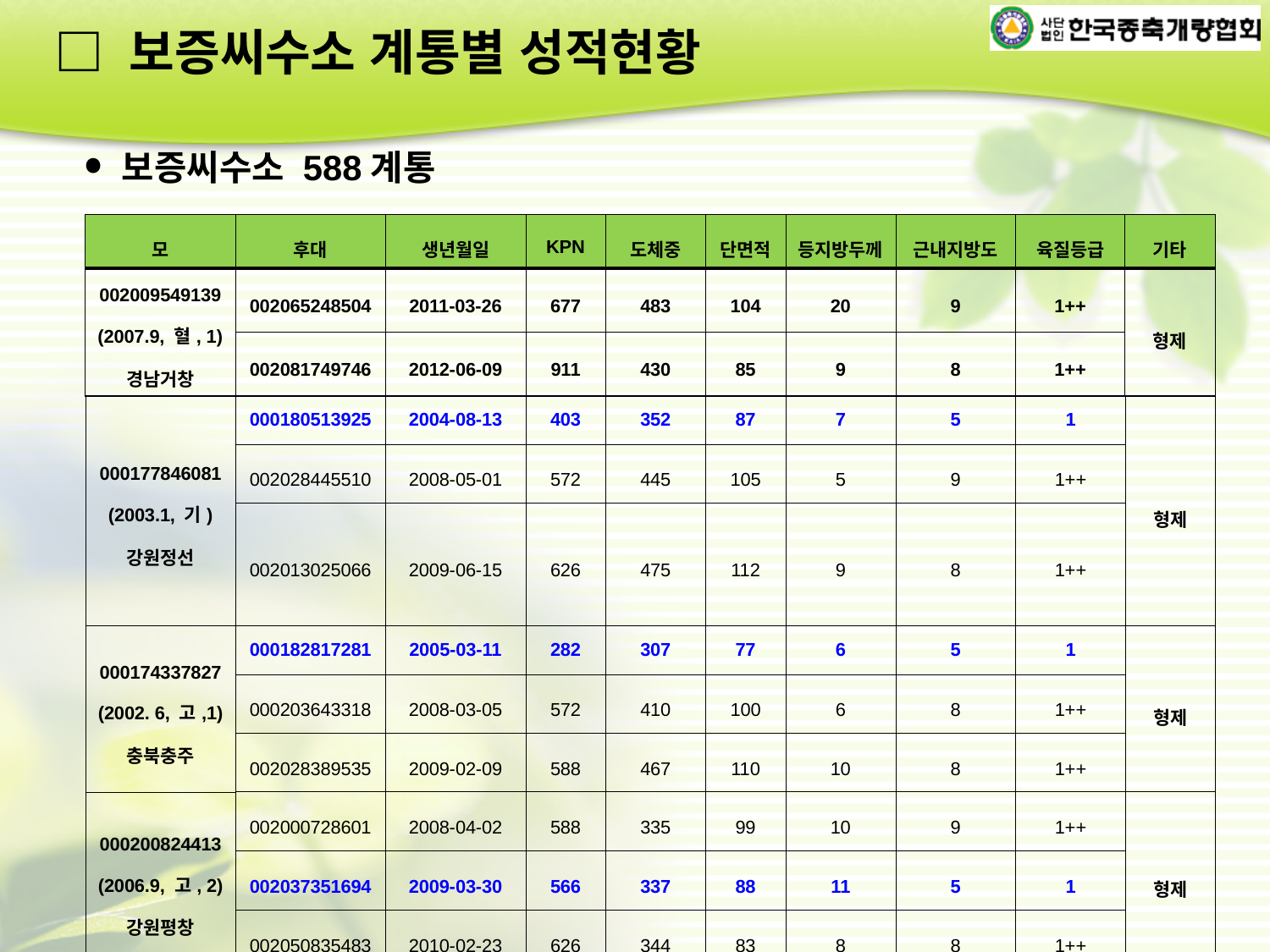

□ 보증씨수소 계통별 성적현황
 • 보증씨수소 588계통
| 모 | 후대 | 생년월일 | KPN | 도체중 | 단면적 | 등지방두께 | 근내지방도 | 육질등급 | 기타 |
| --- | --- | --- | --- | --- | --- | --- | --- | --- | --- |
| 002009549139 (2007.9, 혈, 1) 경남거창 | 002065248504 | 2011-03-26 | 677 | 483 | 104 | 20 | 9 | 1++ | 형제 |
|  | 002081749746 | 2012-06-09 | 911 | 430 | 85 | 9 | 8 | 1++ |  |
| 000177846081 (2003.1, 기) 강원정선 | 000180513925 | 2004-08-13 | 403 | 352 | 87 | 7 | 5 | 1 | 형제 |
| --- | --- | --- | --- | --- | --- | --- | --- | --- | --- |
|  | 002028445510 | 2008-05-01 | 572 | 445 | 105 | 5 | 9 | 1++ |  |
|  | 002013025066 | 2009-06-15 | 626 | 475 | 112 | 9 | 8 | 1++ |  |
| 000174337827 (2002. 6, 고,1) 충북충주 | 000182817281 | 2005-03-11 | 282 | 307 | 77 | 6 | 5 | 1 | 형제 |
|  | 000203643318 | 2008-03-05 | 572 | 410 | 100 | 6 | 8 | 1++ |  |
|  | 002028389535 | 2009-02-09 | 588 | 467 | 110 | 10 | 8 | 1++ |  |
| 000200824413 (2006.9, 고, 2) 강원평창 | 002000728601 | 2008-04-02 | 588 | 335 | 99 | 10 | 9 | 1++ | 형제 |
|  | 002037351694 | 2009-03-30 | 566 | 337 | 88 | 11 | 5 | 1 |  |
|  | 002050835483 | 2010-02-23 | 626 | 344 | 83 | 8 | 8 | 1++ |  |